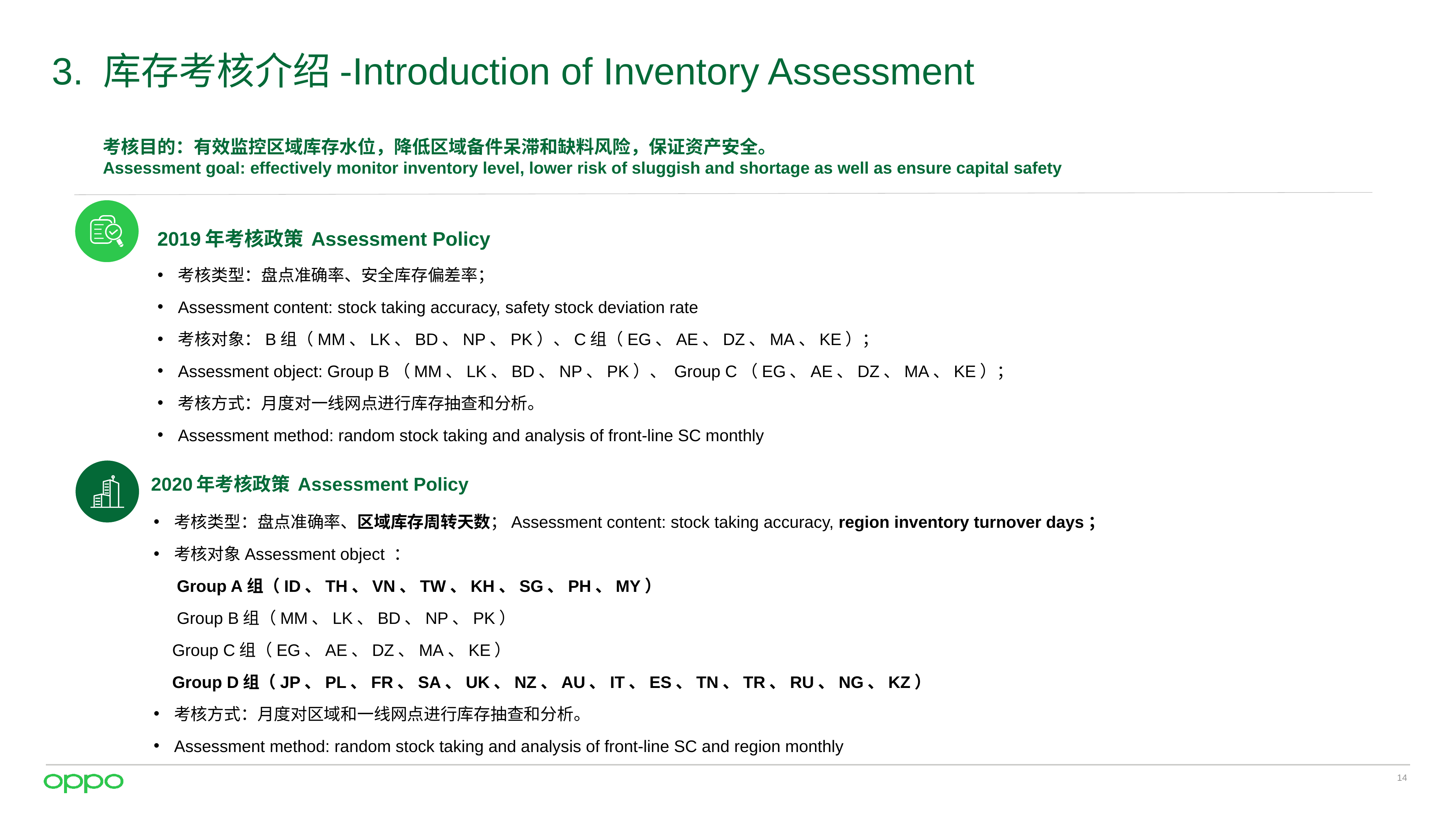

# 3. 库存考核介绍-Introduction of Inventory Assessment
考核目的：有效监控区域库存水位，降低区域备件呆滞和缺料风险，保证资产安全。
Assessment goal: effectively monitor inventory level, lower risk of sluggish and shortage as well as ensure capital safety
点击输入具体内容点击输入简要文本内容，文字内容需概况精炼

2019年考核政策 Assessment Policy
考核类型：盘点准确率、安全库存偏差率；
Assessment content: stock taking accuracy, safety stock deviation rate
考核对象：B组（MM、LK、BD、NP、PK）、C组（EG、AE、DZ、MA、KE）；
Assessment object: Group B（MM、LK、BD、NP、PK）、 Group C（EG、AE、DZ、MA、KE）；
考核方式：月度对一线网点进行库存抽查和分析。
Assessment method: random stock taking and analysis of front-line SC monthly

点击输入具体内容点击输入简要文本内容，文字内容需概况精炼
2020年考核政策 Assessment Policy

考核类型：盘点准确率、区域库存周转天数；Assessment content: stock taking accuracy, region inventory turnover days；
考核对象Assessment object ：
     Group A组（ID、TH、VN、TW、KH、SG、PH、MY）
     Group B组（MM、LK、BD、NP、PK）
    Group C组（EG、AE、DZ、MA、KE）
    Group D组（JP、PL、FR、SA、UK、NZ、AU、IT、ES、TN、TR、RU、NG、KZ）
考核方式：月度对区域和一线网点进行库存抽查和分析。
Assessment method: random stock taking and analysis of front-line SC and region monthly